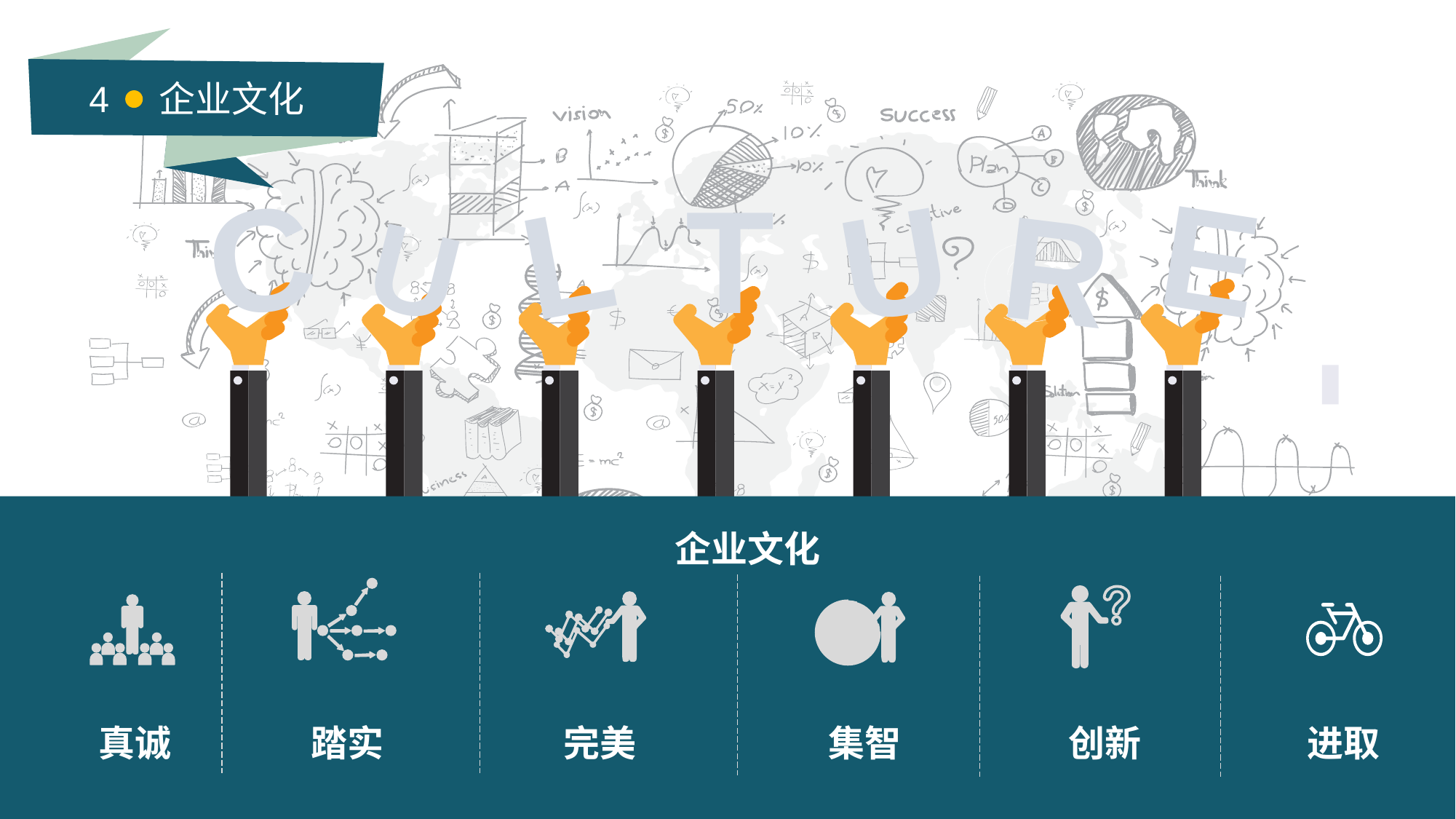

4    企业文化

E
T
C
L
U
R
U

企业文化

真诚
踏实
完美
集智
创新
进取